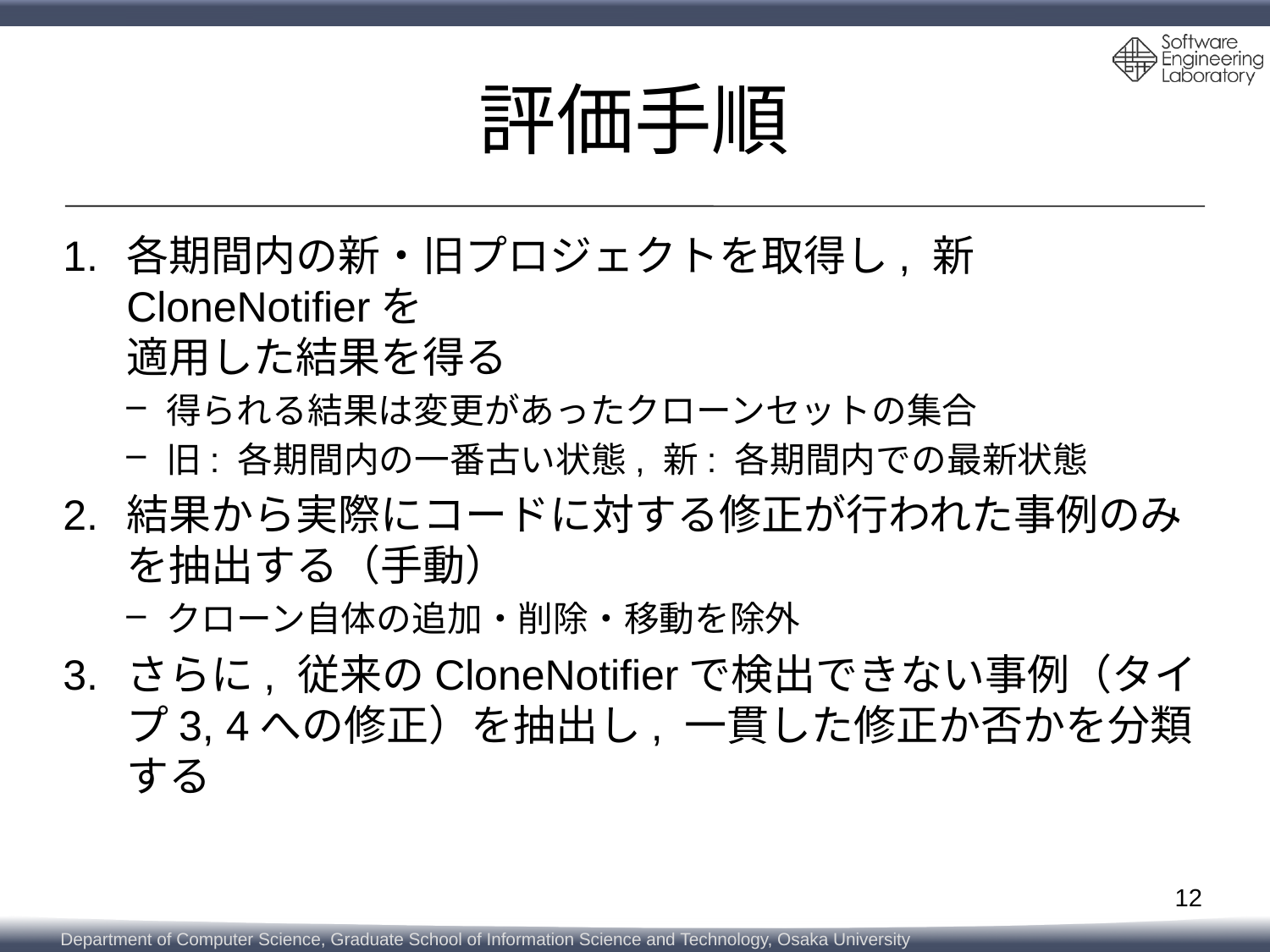

# 評価手順
各期間内の新・旧プロジェクトを取得し, 新CloneNotifierを
適用した結果を得る
得られる結果は変更があったクローンセットの集合
旧: 各期間内の一番古い状態, 新: 各期間内での最新状態
結果から実際にコードに対する修正が行われた事例のみを抽出する（手動）
クローン自体の追加・削除・移動を除外
さらに, 従来のCloneNotifierで検出できない事例（タイプ3, 4への修正）を抽出し, 一貫した修正か否かを分類する
12